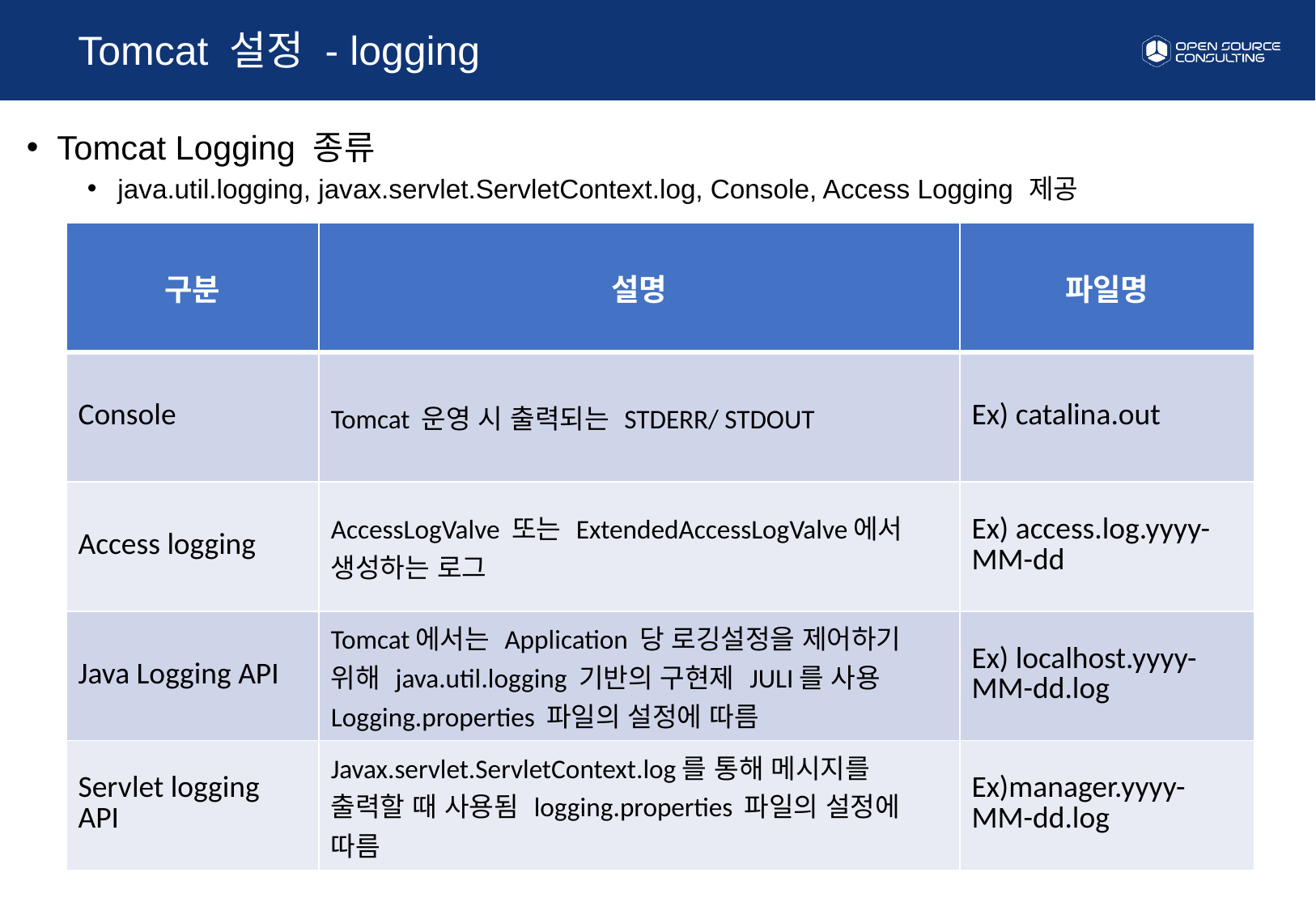

Tomcat 설정 - logging
Tomcat Logging 종류
java.util.logging, javax.servlet.ServletContext.log, Console, Access Logging 제공
| 구분 | 설명 | 파일명 |
| --- | --- | --- |
| Console | Tomcat 운영 시 출력되는 STDERR/ STDOUT | Ex) catalina.out |
| Access logging | AccessLogValve 또는 ExtendedAccessLogValve에서 생성하는 로그 | Ex) access.log.yyyy-MM-dd |
| Java Logging API | Tomcat에서는 Application 당 로깅설정을 제어하기 위해 java.util.logging 기반의 구현제 JULI를 사용 Logging.properties 파일의 설정에 따름 | Ex) localhost.yyyy-MM-dd.log |
| Servlet logging API | Javax.servlet.ServletContext.log를 통해 메시지를 출력할 때 사용됨 logging.properties 파일의 설정에 따름 | Ex)manager.yyyy-MM-dd.log |